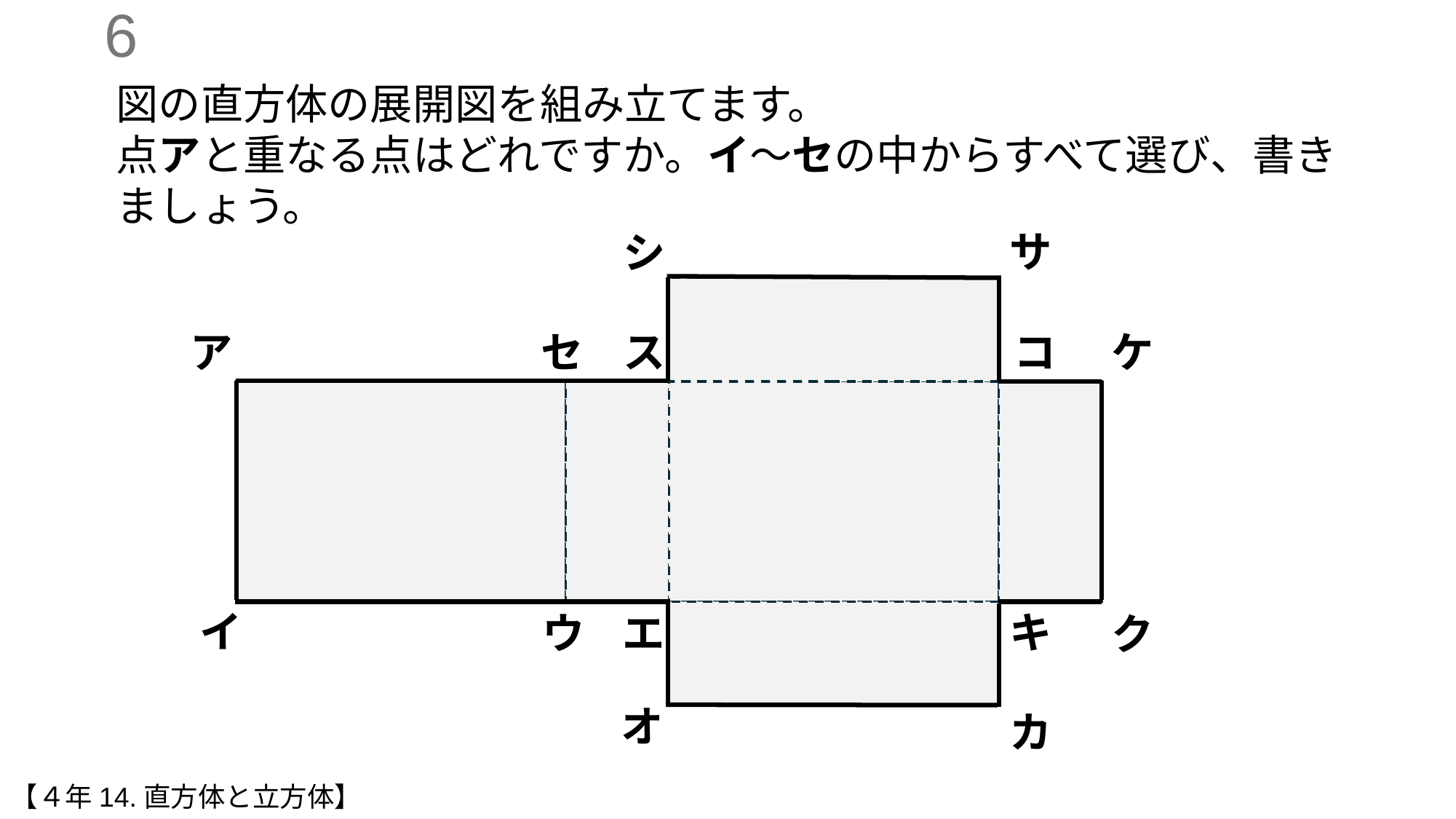

6
図の直方体の展開図を組み立てます。
点アと重なる点はどれですか。イ〜セの中からすべて選び、書きましょう。
サ
シ

ア
セ
ス
コ
ケ

イ
キ
ウ
エ

ク
オ
カ
【４年14.直方体と立方体】